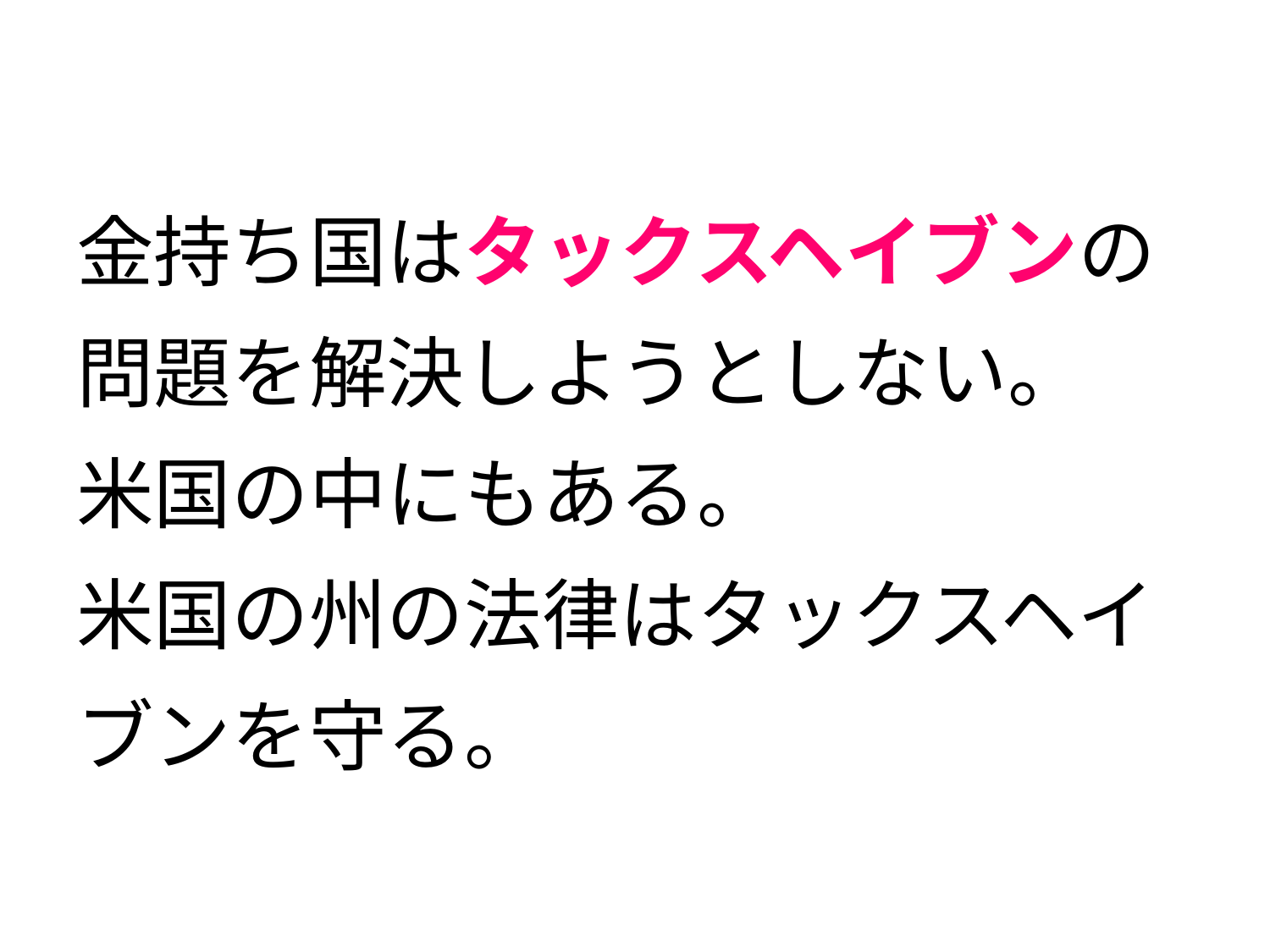

# 金持ち国はタックスヘイブンの問題を解決しようとしない。 米国の中にもある。 米国の州の法律はタックスヘイブンを守る。